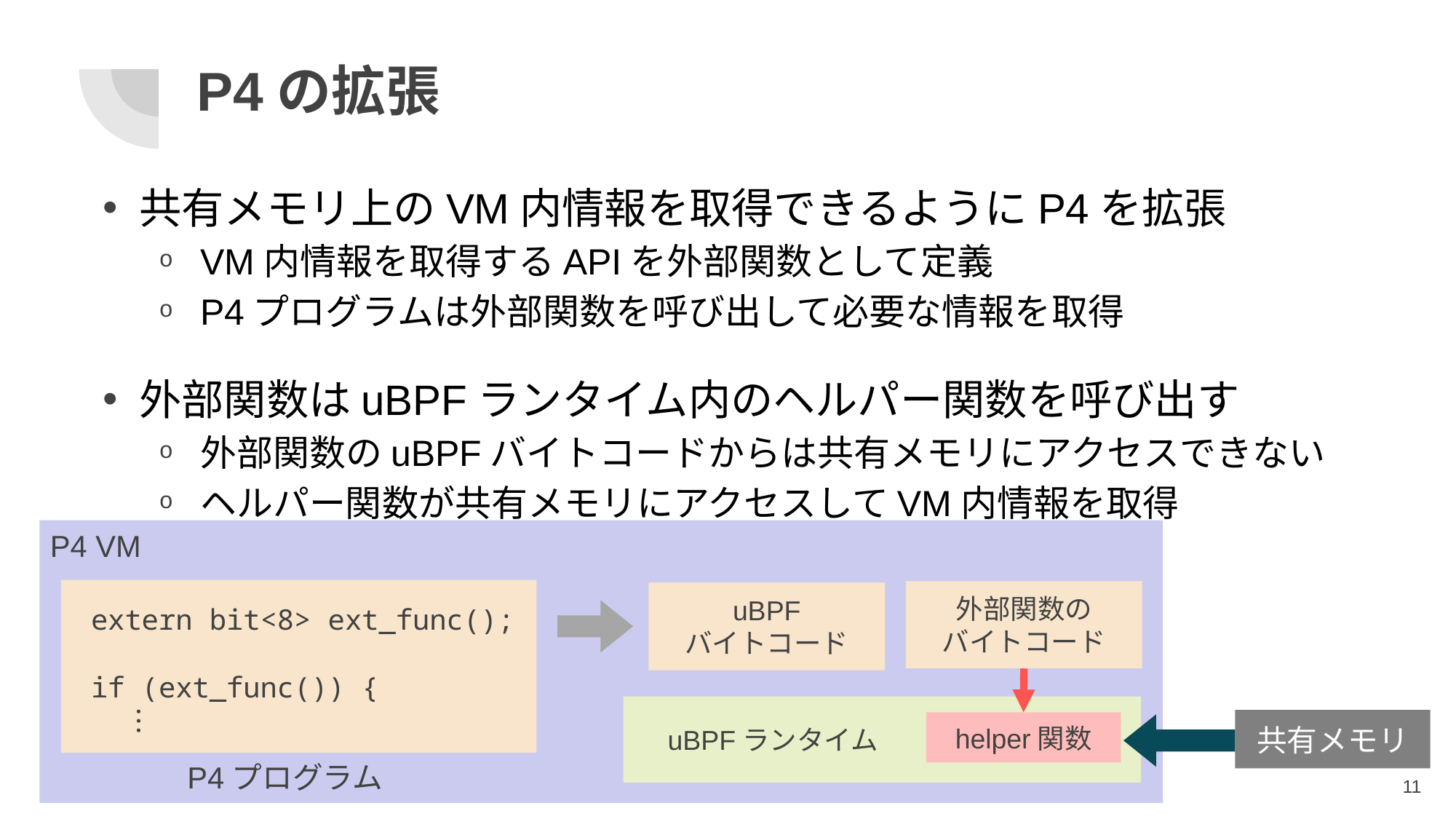

# P4の拡張
共有メモリ上のVM内情報を取得できるようにP4を拡張
VM内情報を取得するAPIを外部関数として定義
P4プログラムは外部関数を呼び出して必要な情報を取得

外部関数はuBPFランタイム内のヘルパー関数を呼び出す
外部関数のuBPFバイトコードからは共有メモリにアクセスできない
ヘルパー関数が共有メモリにアクセスしてVM内情報を取得

P4 VM

extern bit<8> ext_func();

if (ext_func()) {
  ︙
P4プログラム
外部関数の
バイトコード
uBPF
バイトコード

uBPFランタイムああああああああ
共有メモリ
helper関数

11